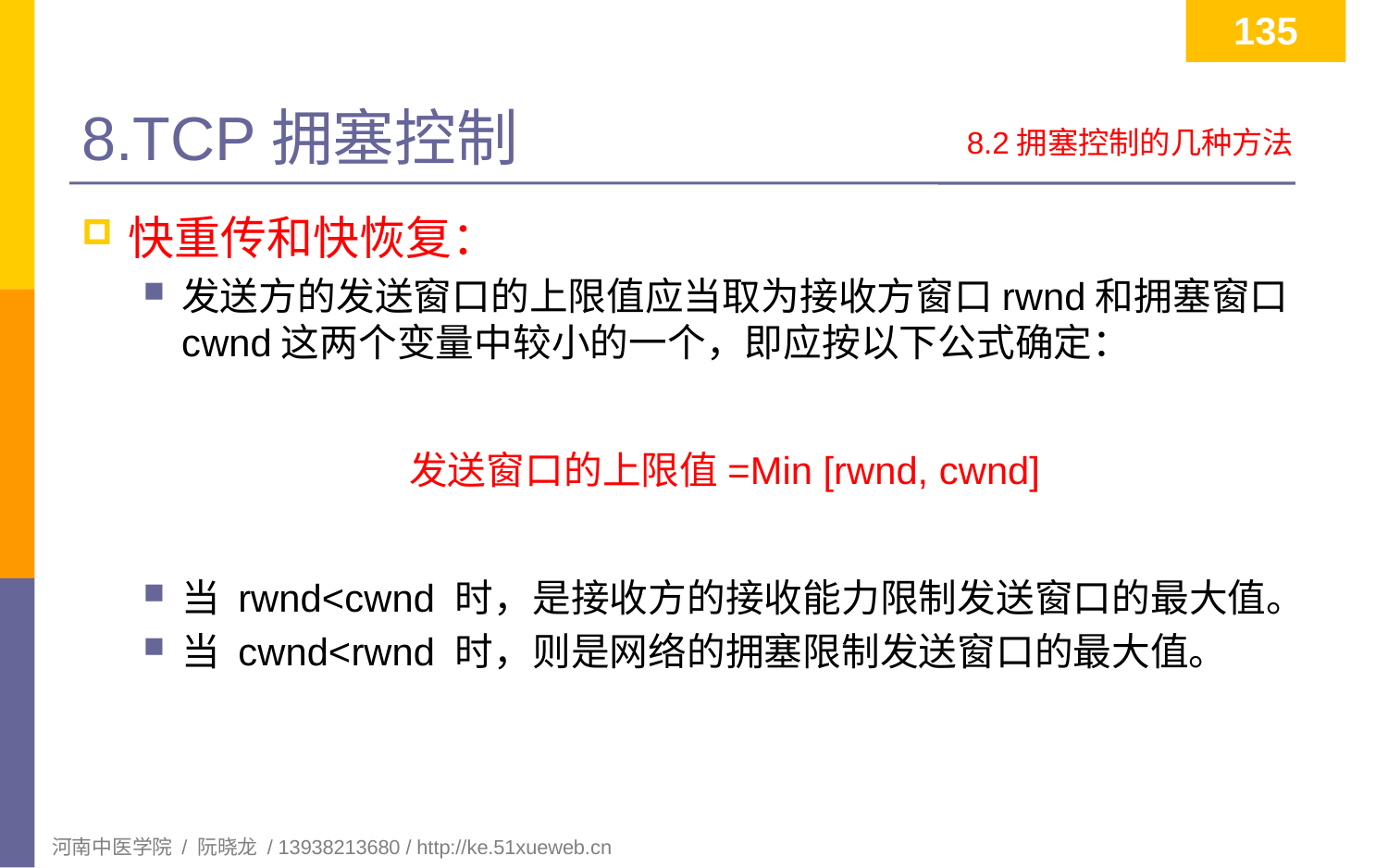

135
# 8.TCP拥塞控制
8.2拥塞控制的几种方法
快重传和快恢复：
发送方的发送窗口的上限值应当取为接收方窗口rwnd和拥塞窗口 cwnd这两个变量中较小的一个，即应按以下公式确定：

发送窗口的上限值=Min [rwnd, cwnd]

当 rwnd<cwnd 时，是接收方的接收能力限制发送窗口的最大值。
当 cwnd<rwnd 时，则是网络的拥塞限制发送窗口的最大值。